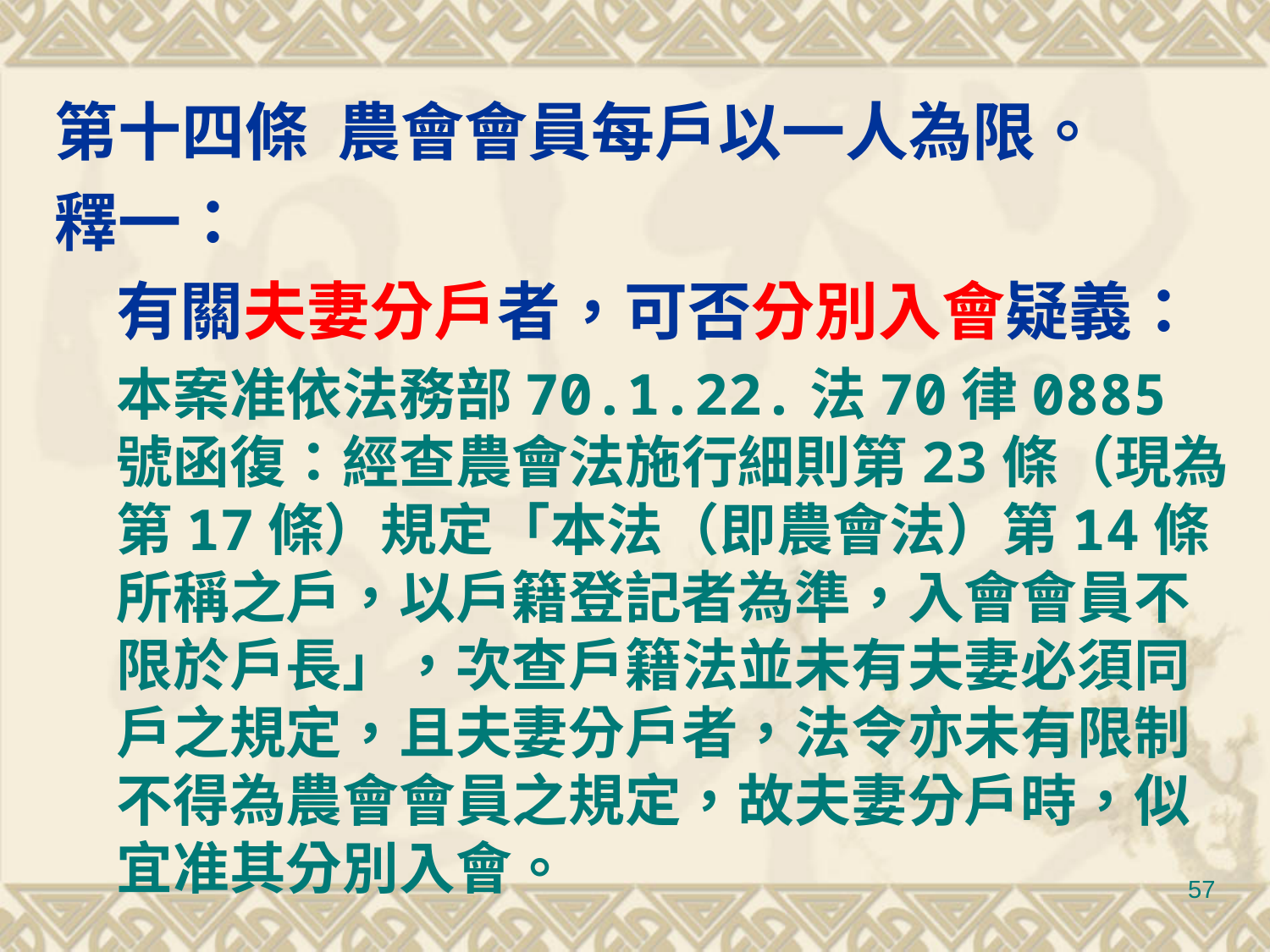

# 第十四條  農會會員每戶以一人為限。
釋一：
有關夫妻分戶者，可否分別入會疑義：
本案准依法務部70.1.22.法70律0885號函復：經查農會法施行細則第23條（現為第17條）規定「本法（即農會法）第14條所稱之戶，以戶籍登記者為準，入會會員不限於戶長」，次查戶籍法並未有夫妻必須同戶之規定，且夫妻分戶者，法令亦未有限制不得為農會會員之規定，故夫妻分戶時，似宜准其分別入會。
57